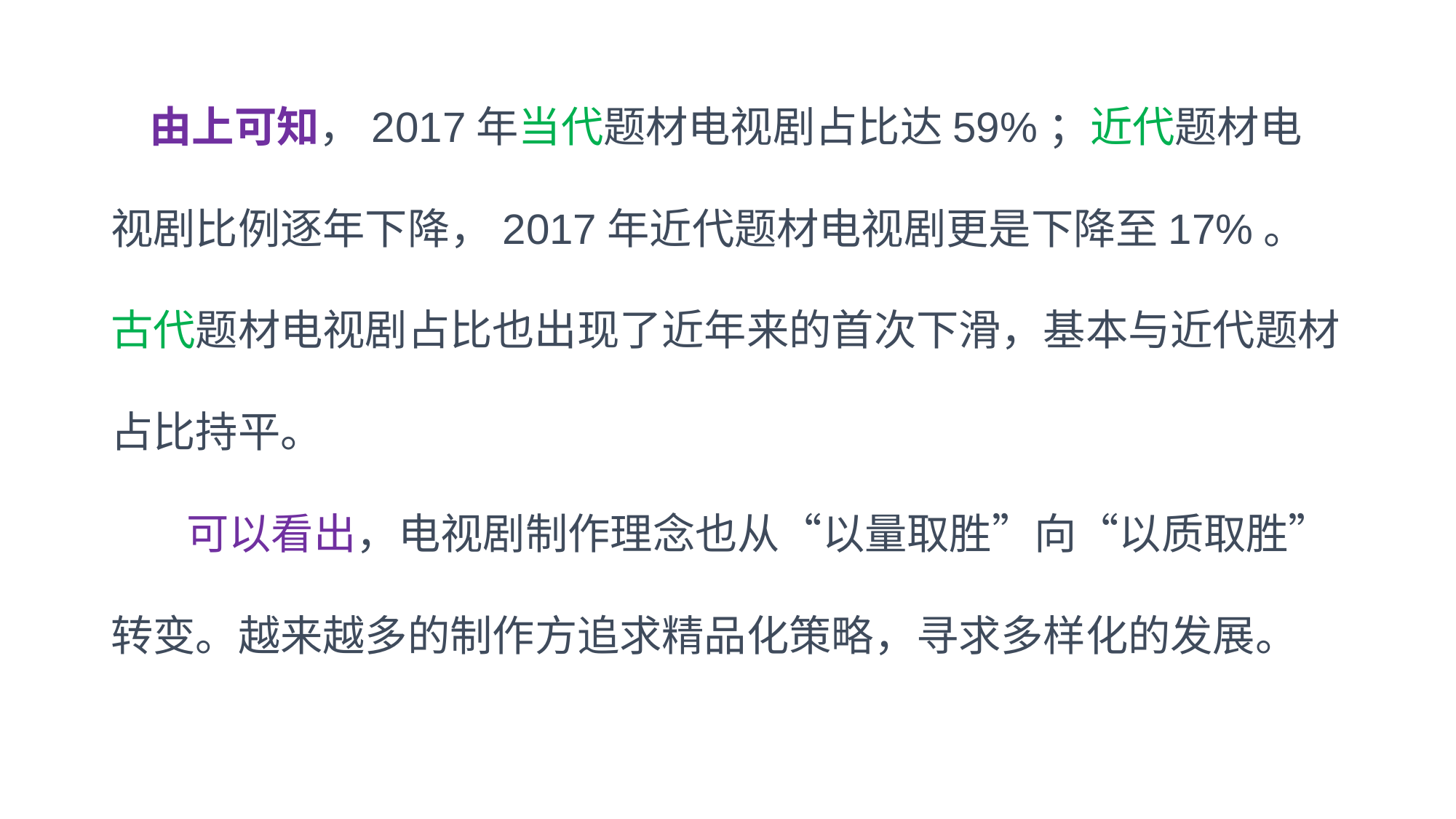

由上可知，2017年当代题材电视剧占比达59%；近代题材电视剧比例逐年下降，2017年近代题材电视剧更是下降至17%。古代题材电视剧占比也出现了近年来的首次下滑，基本与近代题材占比持平。
        可以看出，电视剧制作理念也从“以量取胜”向“以质取胜”转变。越来越多的制作方追求精品化策略，寻求多样化的发展。